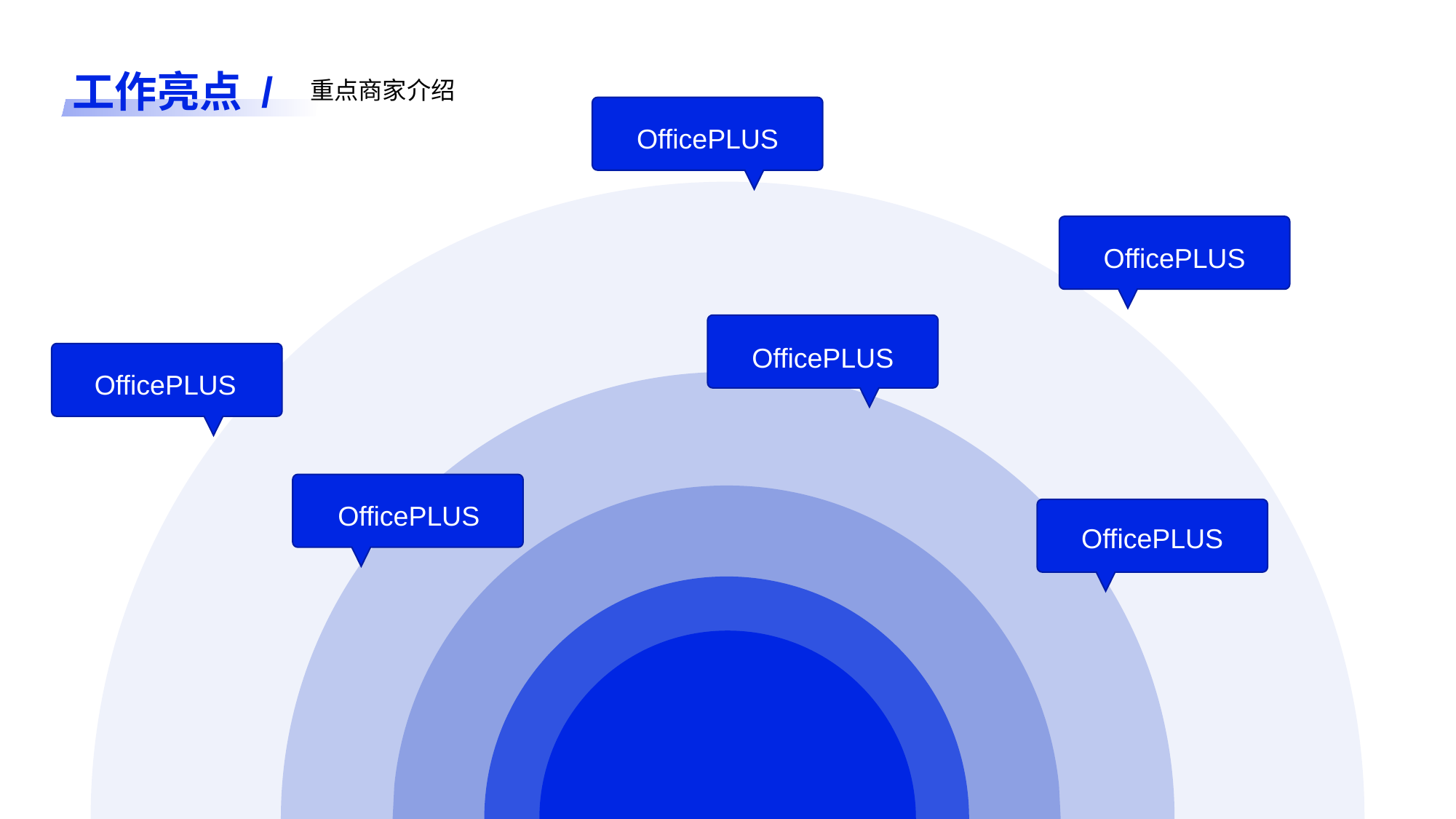

工作亮点 /
重点商家介绍

OfficePLUS

OfficePLUS

OfficePLUS

OfficePLUS

OfficePLUS

OfficePLUS